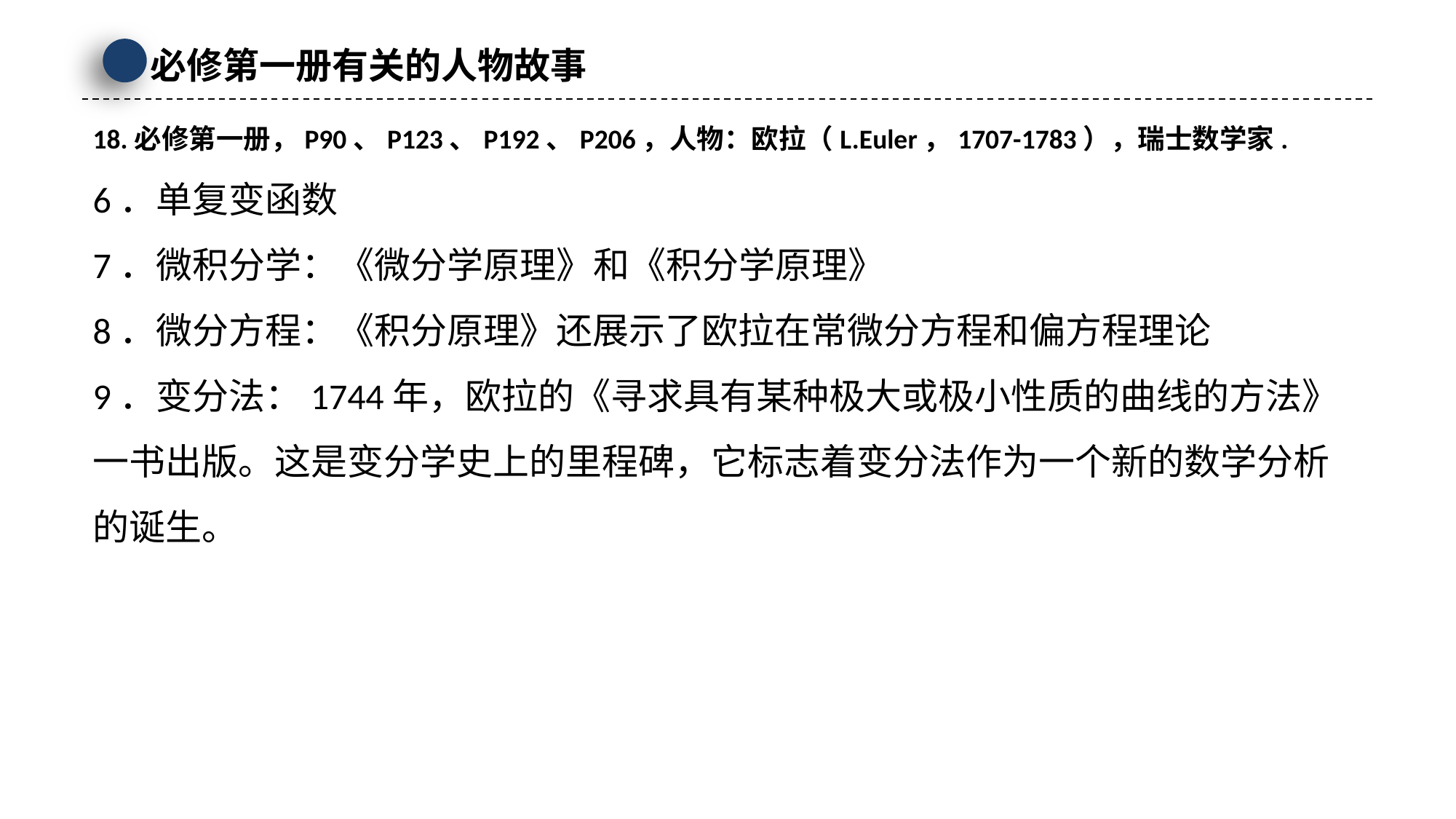

必修第一册有关的人物故事
18.必修第一册，P90、P123、P192、P206，人物：欧拉（L.Euler，1707-1783），瑞士数学家.
6．单复变函数
7．微积分学：《微分学原理》和《积分学原理》
8．微分方程：《积分原理》还展示了欧拉在常微分方程和偏方程理论
9．变分法：1744年，欧拉的《寻求具有某种极大或极小性质的曲线的方法》一书出版。这是变分学史上的里程碑，它标志着变分法作为一个新的数学分析的诞生。